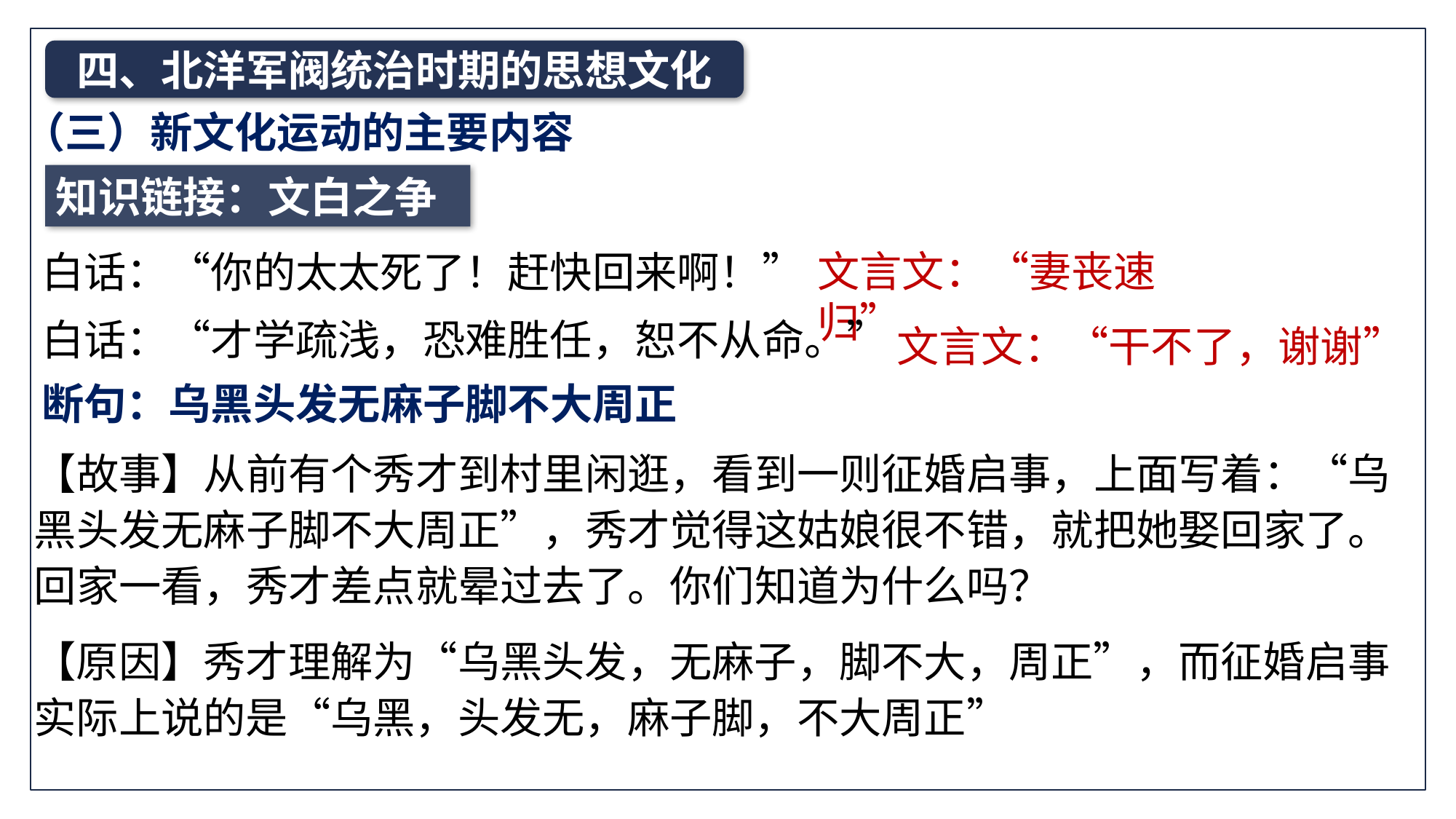

四、北洋军阀统治时期的思想文化
（三）新文化运动的主要内容
知识链接：文白之争
白话：“你的太太死了！赶快回来啊！”
文言文：“妻丧速归”
 文言文：“干不了，谢谢”
白话：“才学疏浅，恐难胜任，恕不从命。”
断句：乌黑头发无麻子脚不大周正
【故事】从前有个秀才到村里闲逛，看到一则征婚启事，上面写着：“乌黑头发无麻子脚不大周正”，秀才觉得这姑娘很不错，就把她娶回家了。回家一看，秀才差点就晕过去了。你们知道为什么吗？
【原因】秀才理解为“乌黑头发，无麻子，脚不大，周正”，而征婚启事实际上说的是“乌黑，头发无，麻子脚，不大周正”